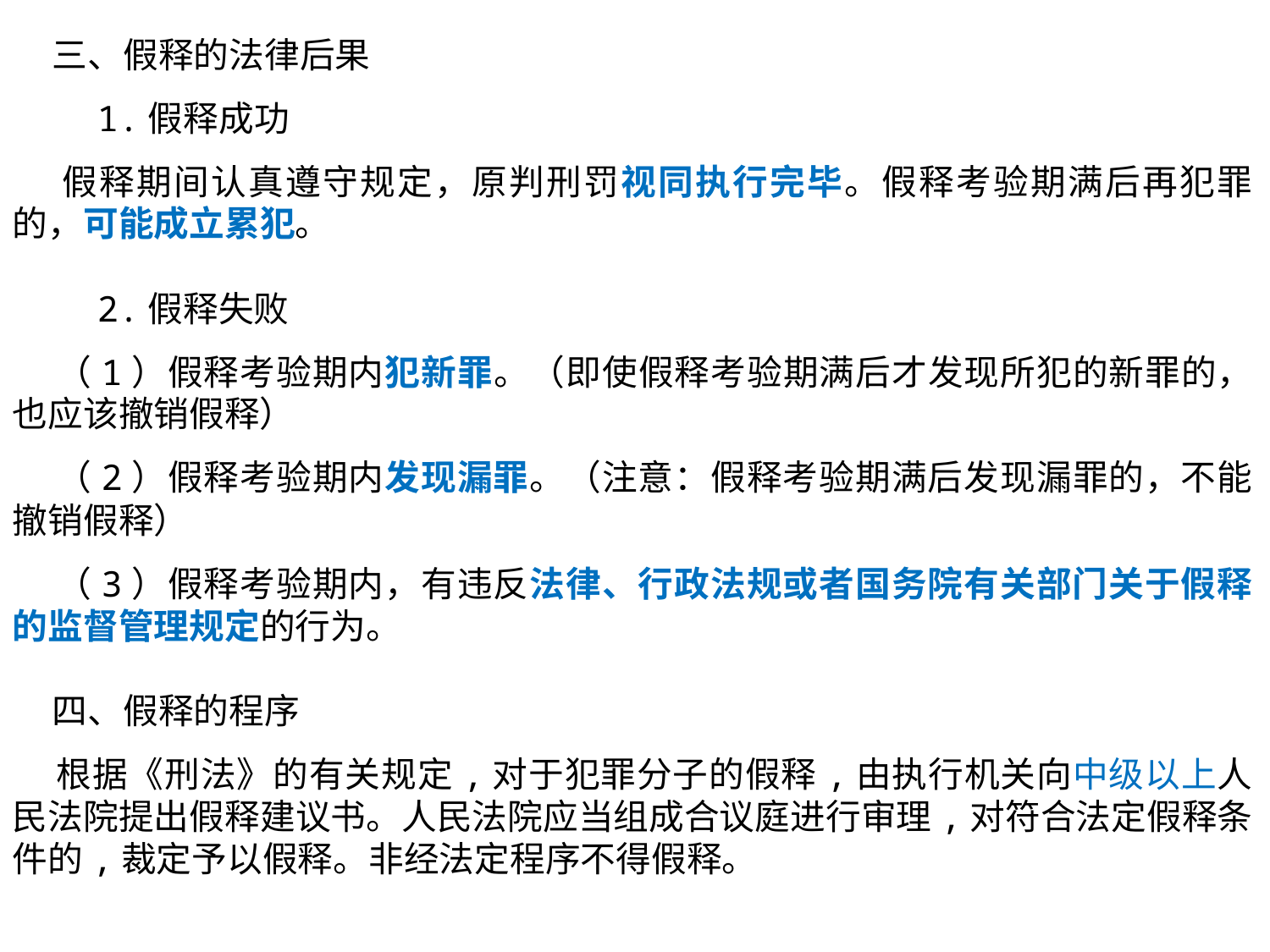

三、假释的法律后果

    1.假释成功

    假释期间认真遵守规定，原判刑罚视同执行完毕。假释考验期满后再犯罪的，可能成立累犯。

    2.假释失败

    （1）假释考验期内犯新罪。（即使假释考验期满后才发现所犯的新罪的，也应该撤销假释）

    （2）假释考验期内发现漏罪。（注意：假释考验期满后发现漏罪的，不能撤销假释）

    （3）假释考验期内，有违反法律、行政法规或者国务院有关部门关于假释的监督管理规定的行为。

    四、假释的程序

    根据《刑法》的有关规定,对于犯罪分子的假释,由执行机关向中级以上人民法院提出假释建议书。人民法院应当组成合议庭进行审理,对符合法定假释条件的,裁定予以假释。非经法定程序不得假释。